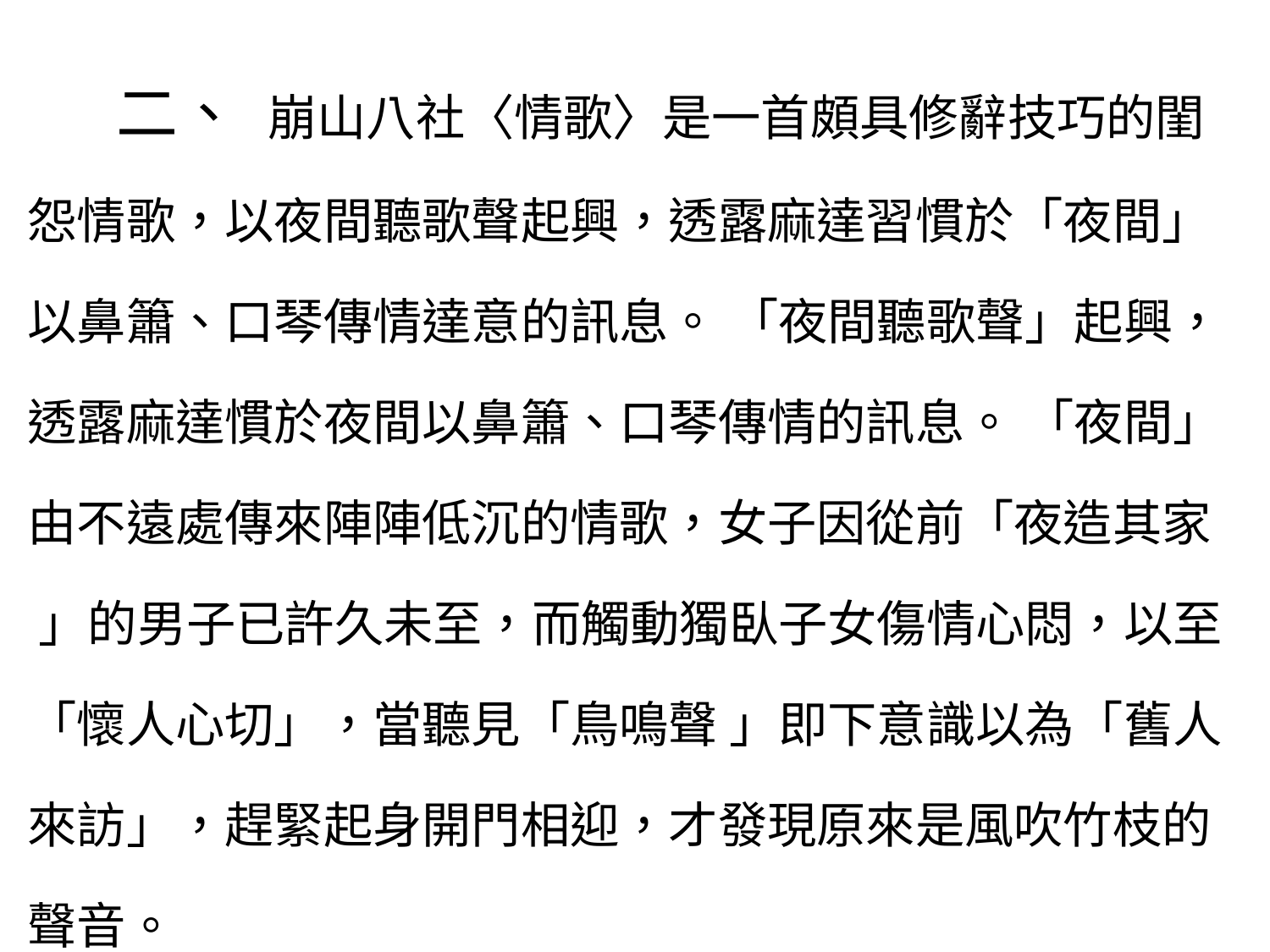

二、  崩山八社〈情歌〉是一首頗具修辭技巧的閨怨情歌，以夜間聽歌聲起興，透露麻達習慣於「夜間」以鼻簫、口琴傳情達意的訊息。 「夜間聽歌聲」起興，透露麻達慣於夜間以鼻簫、口琴傳情的訊息。 「夜間」由不遠處傳來陣陣低沉的情歌，女子因從前「夜造其家 」的男子已許久未至，而觸動獨臥子女傷情心悶，以至「懷人心切」，當聽見「鳥鳴聲 」即下意識以為「舊人來訪」，趕緊起身開門相迎，才發現原來是風吹竹枝的聲音。